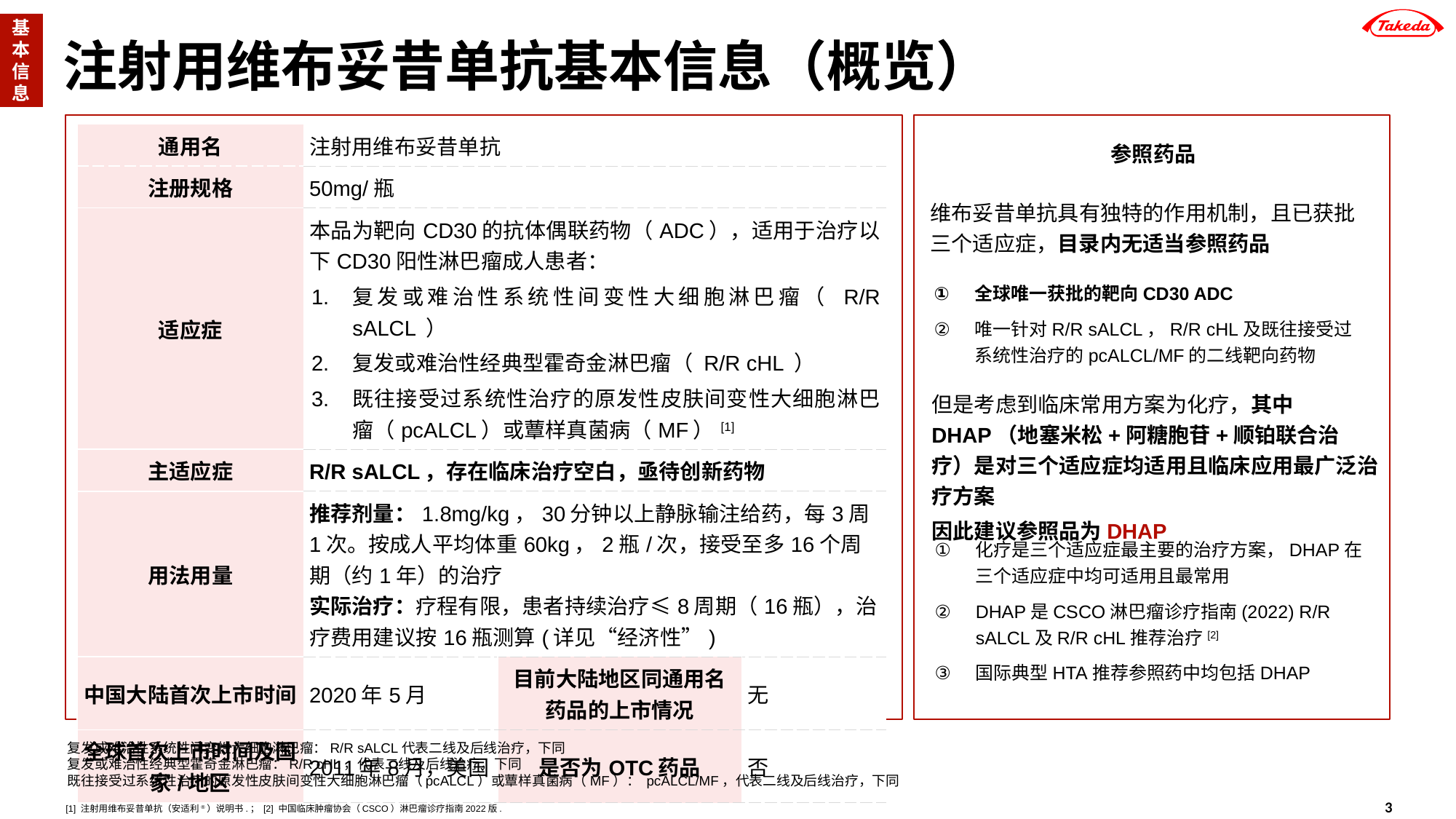

基本信息
# 注射用维布妥昔单抗基本信息（概览）

| 通用名 | 注射用维布妥昔单抗 |  |  |
| --- | --- | --- | --- |
| 注册规格 | 50mg/瓶 |  |  |
| 适应症 | 本品为靶向CD30的抗体偶联药物（ADC），适用于治疗以下CD30阳性淋巴瘤成人患者： 复发或难治性系统性间变性大细胞淋巴瘤（ R/R sALCL ） 复发或难治性经典型霍奇金淋巴瘤（ R/R cHL ） 既往接受过系统性治疗的原发性皮肤间变性大细胞淋巴瘤（pcALCL）或蕈样真菌病（MF）[1] |  |  |
| 主适应症 | R/R sALCL，存在临床治疗空白，亟待创新药物 |  |  |
| 用法用量 | 推荐剂量：1.8mg/kg，30分钟以上静脉输注给药，每3周1次。按成人平均体重60kg，2瓶/次，接受至多16个周期（约1年）的治疗 实际治疗：疗程有限，患者持续治疗≤8周期（16瓶），治疗费用建议按16瓶测算(详见“经济性”) |  |  |
| 中国大陆首次上市时间 | 2020年5月 | 目前大陆地区同通用名药品的上市情况 | 无 |
| 全球首次上市时间及国家/地区 | 2011年8月，美国 | 是否为OTC药品 | 否 |
参照药品
维布妥昔单抗具有独特的作用机制，且已获批三个适应症，目录内无适当参照药品
全球唯一获批的靶向CD30 ADC
唯一针对R/R sALCL，R/R cHL及既往接受过系统性治疗的pcALCL/MF的二线靶向药物
但是考虑到临床常用方案为化疗，其中DHAP（地塞米松+阿糖胞苷+顺铂联合治疗）是对三个适应症均适用且临床应用最广泛治疗方案
因此建议参照品为DHAP
化疗是三个适应症最主要的治疗方案，DHAP在三个适应症中均可适用且最常用
DHAP是CSCO淋巴瘤诊疗指南(2022) R/R sALCL及R/R cHL推荐治疗[2]
国际典型HTA推荐参照药中均包括DHAP
复发或难治性系统性间变性大细胞淋巴瘤：R/R sALCL代表二线及后线治疗，下同
复发或难治性经典型霍奇金淋巴瘤：R/R cHL，代表二线及后线治疗，下同
既往接受过系统性治疗的原发性皮肤间变性大细胞淋巴瘤（pcALCL）或蕈样真菌病（MF）： pcALCL/MF，代表二线及后线治疗，下同
[1] 注射用维布妥昔单抗（安适利®）说明书.； [2] 中国临床肿瘤协会（CSCO）淋巴瘤诊疗指南2022版.